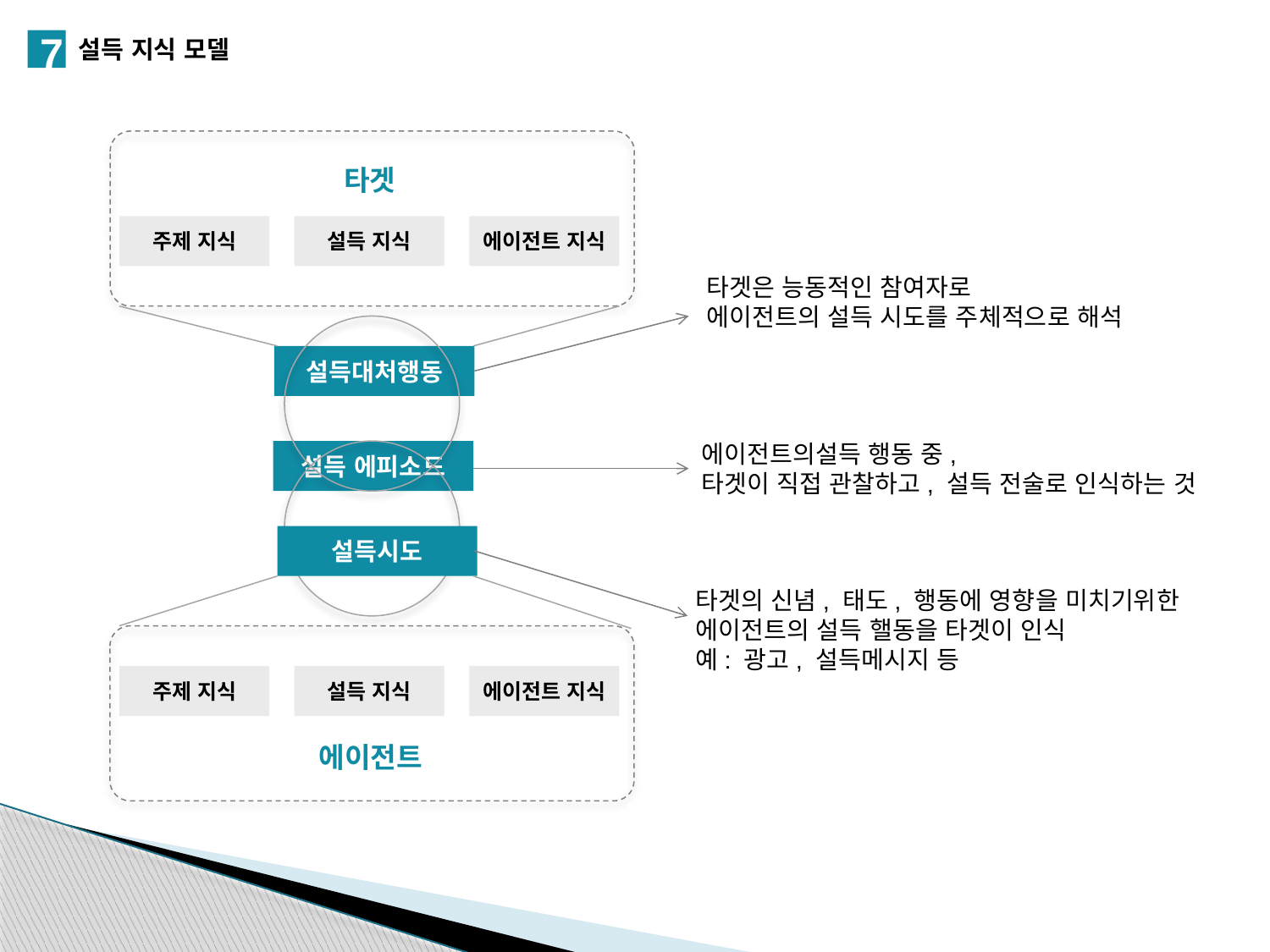

7
설득 지식 모델

타겟
주제 지식
설득 지식
에이전트 지식
타겟은 능동적인 참여자로
에이전트의 설득 시도를 주체적으로 해석

설득대처행동
에이전트의설득 행동 중,
타겟이 직접 관찰하고, 설득 전술로 인식하는 것
설득 에피소드

설득시도
타겟의 신념, 태도, 행동에 영향을 미치기위한
에이전트의 설득 핼동을 타겟이 인식
예: 광고, 설득메시지 등

주제 지식
설득 지식
에이전트 지식
에이전트